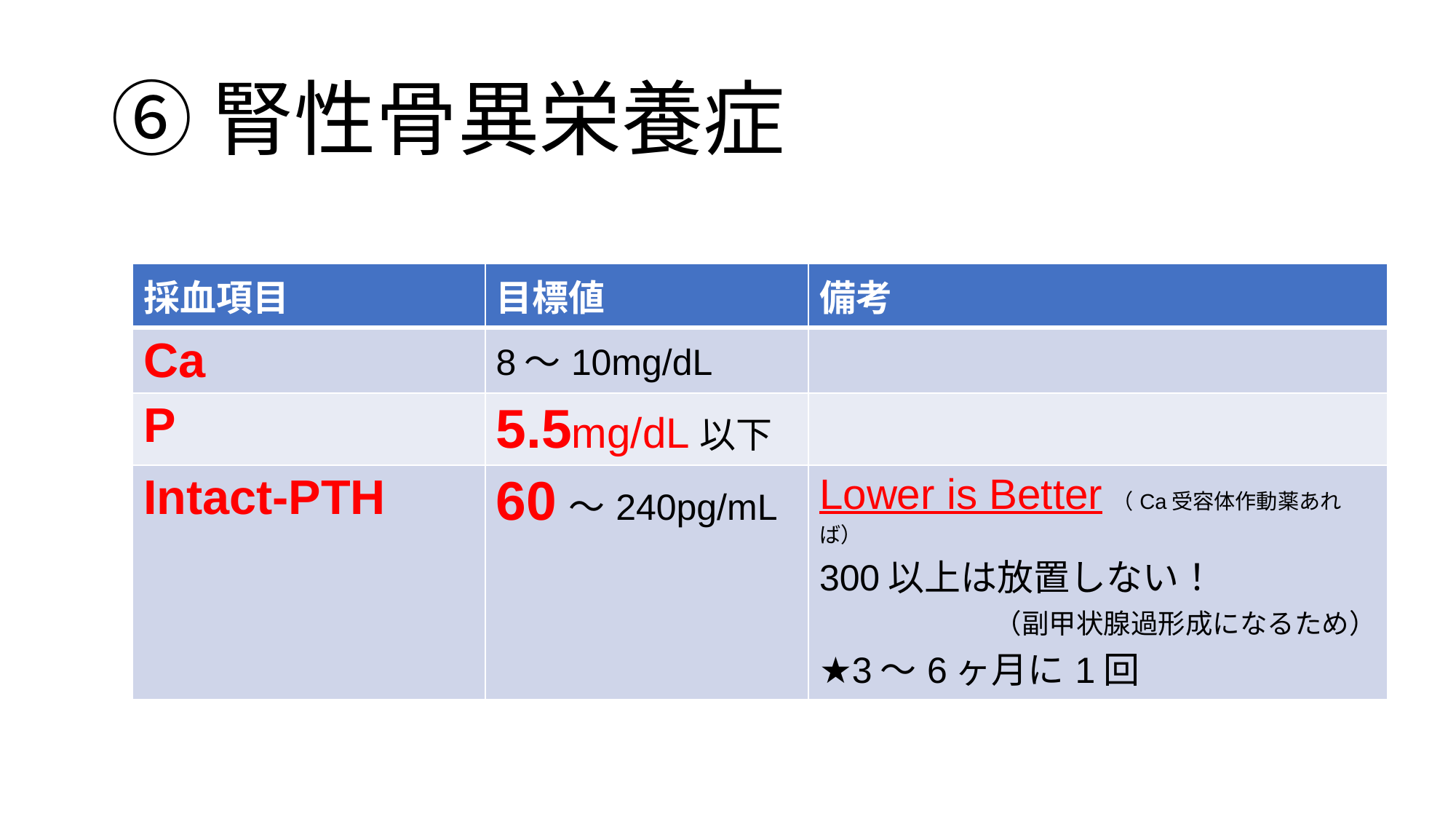

# ⑥腎性骨異栄養症
| 採血項目 | 目標値 | 備考 |
| --- | --- | --- |
| Ca | 8〜10mg/dL |  |
| P | 5.5mg/dL以下 |  |
| Intact-PTH | 60〜240pg/mL | Lower is Better（Ca受容体作動薬あれば） 300以上は放置しない！ 　（副甲状腺過形成になるため） ★3〜6ヶ月に1回 |